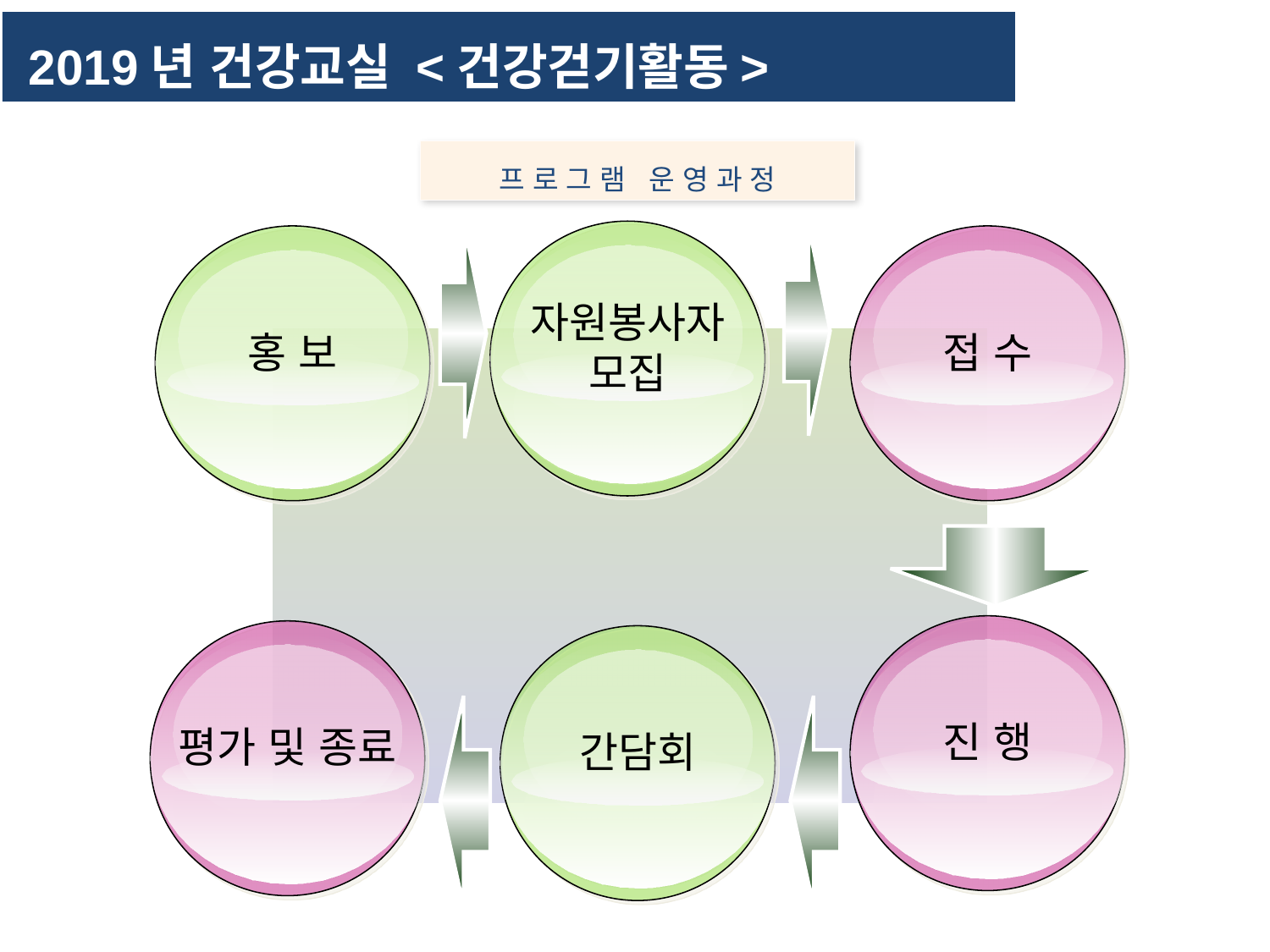

2019년 건강교실 <건강걷기활동>
프 로 그 램   운 영 과 정

자원봉사자
모집

홍 보

접 수

진 행

평가 및 종료

간담회